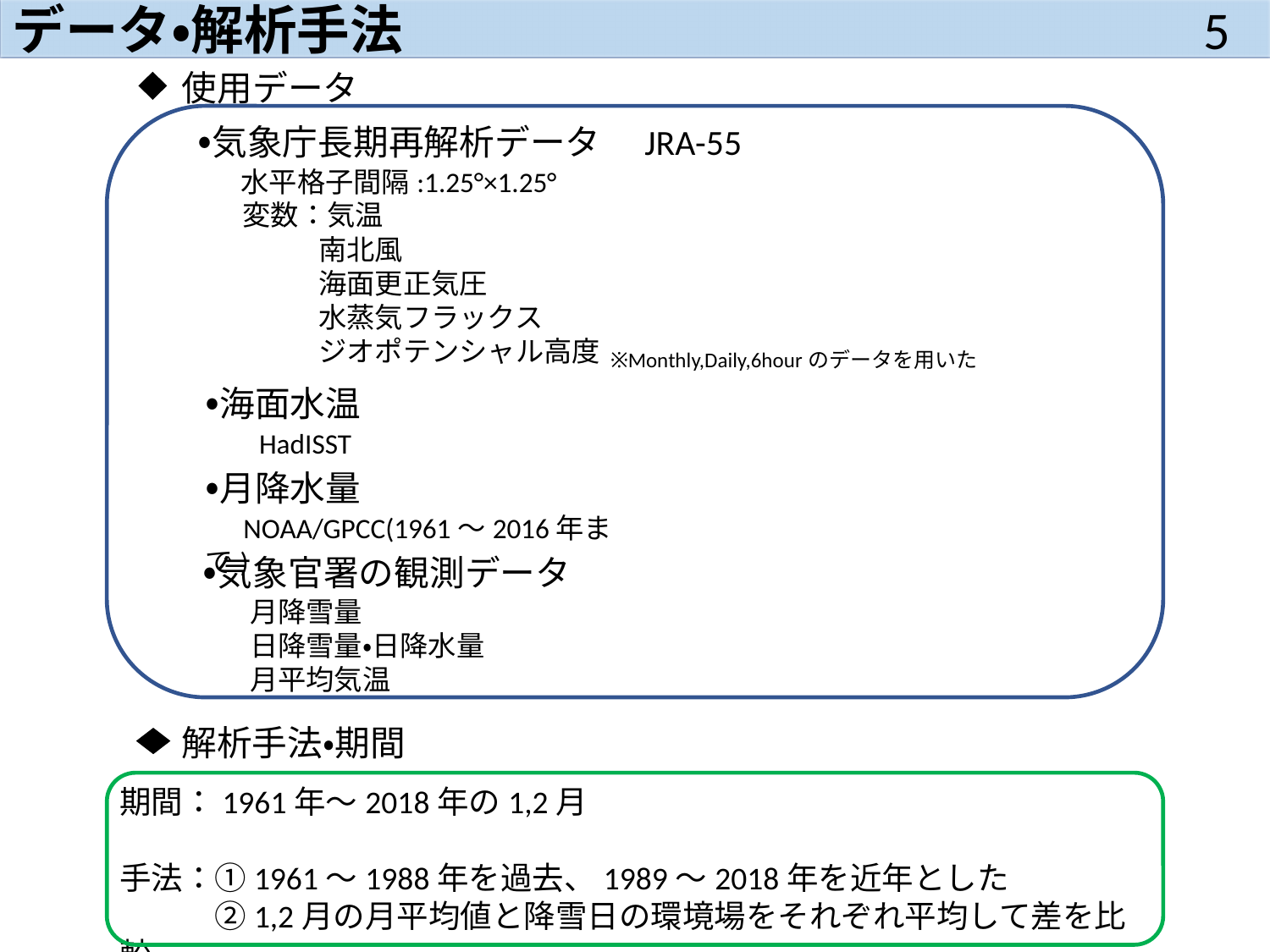

データ・解析手法　　　                                                     5
# 使用データ

・気象庁長期再解析データ　JRA-55
 水平格子間隔:1.25°×1.25°
 変数：気温
　　　 南北風
　　　 海面更正気圧
　　　 水蒸気フラックス
　　　 ジオポテンシャル高度
※Monthly,Daily,6hourのデータを用いた
・海面水温
　   HadISST
・月降水量
      NOAA/GPCC(1961～2016年まで)
・気象官署の観測データ
　   月降雪量
　   日降雪量・日降水量
　   月平均気温
解析手法・期間

期間：1961年～2018年の1,2月

手法：①1961～1988年を過去、1989～2018年を近年とした
　　　②1,2月の月平均値と降雪日の環境場をそれぞれ平均して差を比較